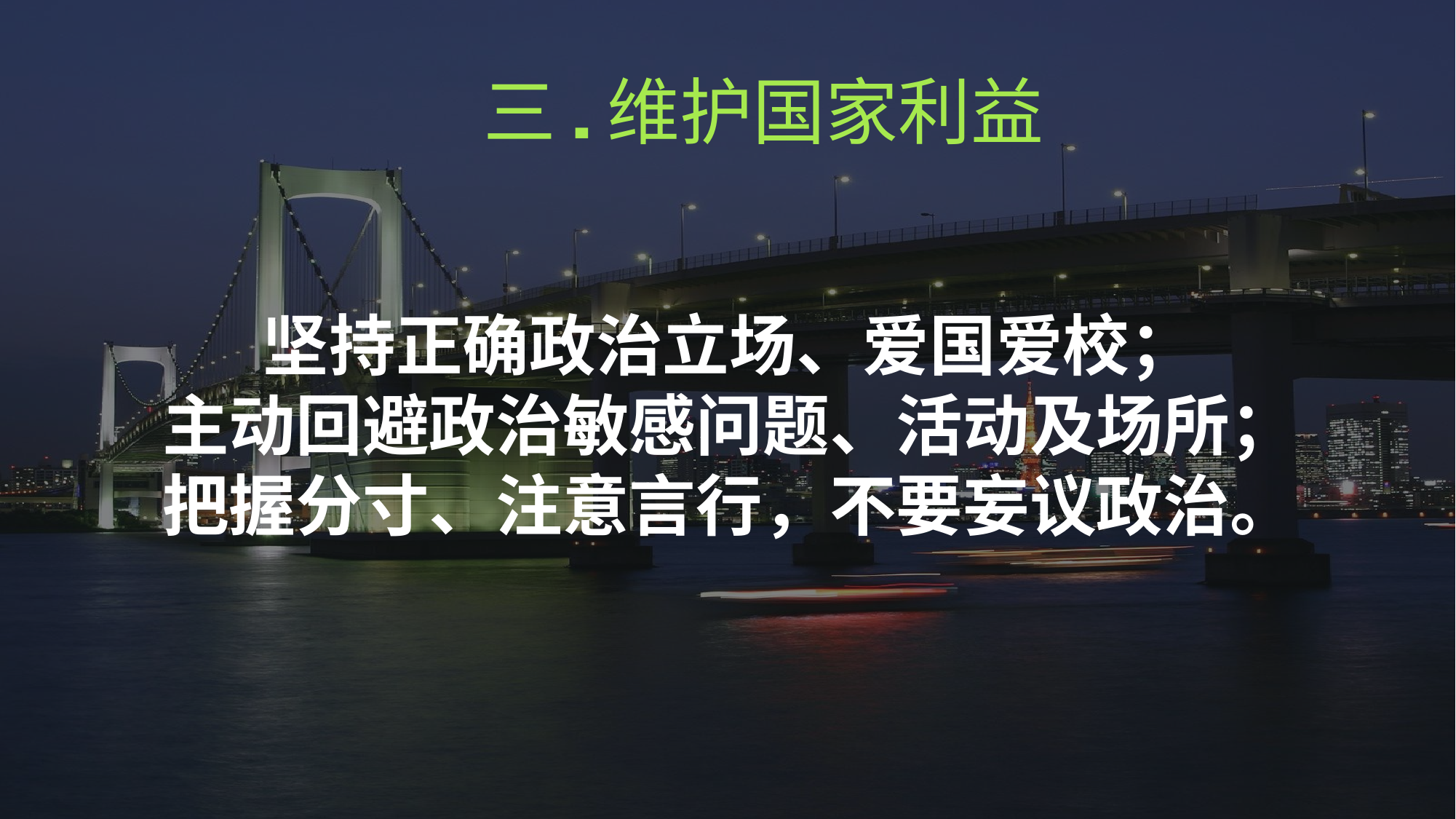

三.维护国家利益
坚持正确政治立场、爱国爱校；
主动回避政治敏感问题、活动及场所；
把握分寸、注意言行，不要妄议政治。